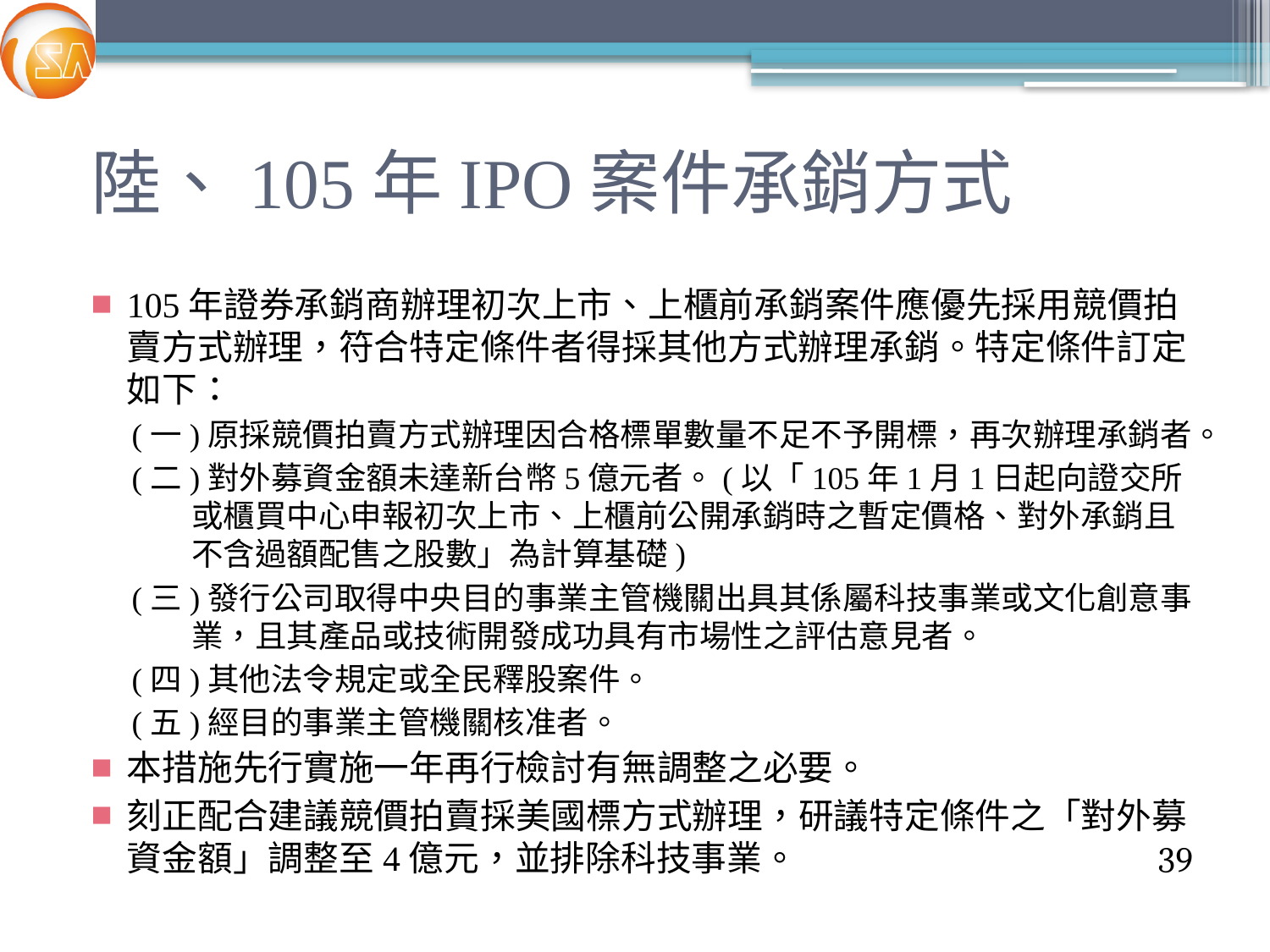

# 陸、105年IPO案件承銷方式
105年證券承銷商辦理初次上市、上櫃前承銷案件應優先採用競價拍賣方式辦理，符合特定條件者得採其他方式辦理承銷。特定條件訂定如下：
(一)原採競價拍賣方式辦理因合格標單數量不足不予開標，再次辦理承銷者。
(二)對外募資金額未達新台幣5億元者。(以「105年1月1日起向證交所或櫃買中心申報初次上市、上櫃前公開承銷時之暫定價格、對外承銷且不含過額配售之股數」為計算基礎)
(三)發行公司取得中央目的事業主管機關出具其係屬科技事業或文化創意事業，且其產品或技術開發成功具有市場性之評估意見者。
(四)其他法令規定或全民釋股案件。
(五)經目的事業主管機關核准者。
本措施先行實施一年再行檢討有無調整之必要。
刻正配合建議競價拍賣採美國標方式辦理，研議特定條件之「對外募資金額」調整至4億元，並排除科技事業。
39